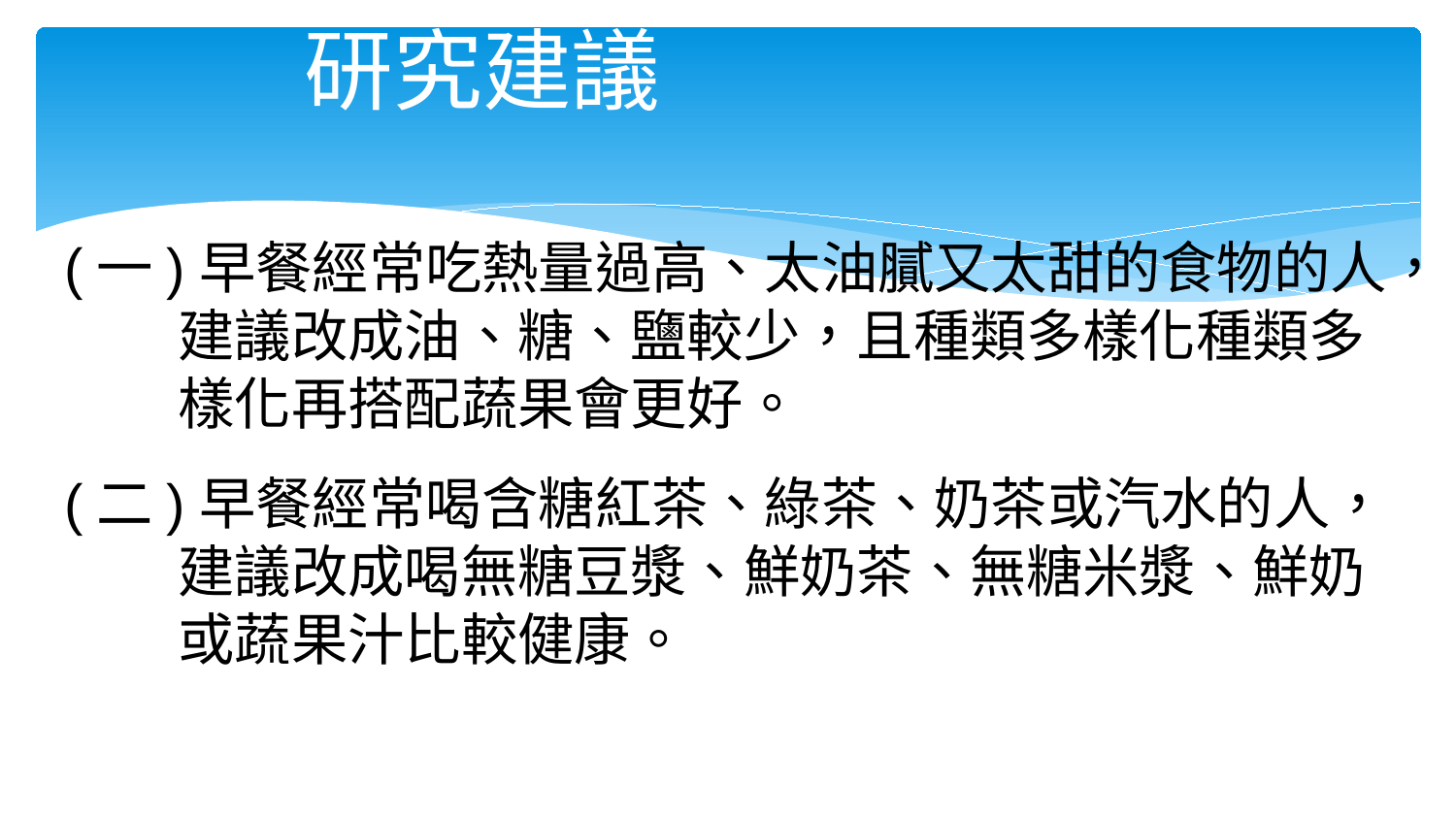

# 研究建議

(一)早餐經常吃熱量過高、太油膩又太甜的食物的人，建議改成油、糖、鹽較少，且種類多樣化種類多樣化再搭配蔬果會更好。
(二)早餐經常喝含糖紅茶、綠茶、奶茶或汽水的人，建議改成喝無糖豆漿、鮮奶茶、無糖米漿、鮮奶或蔬果汁比較健康。